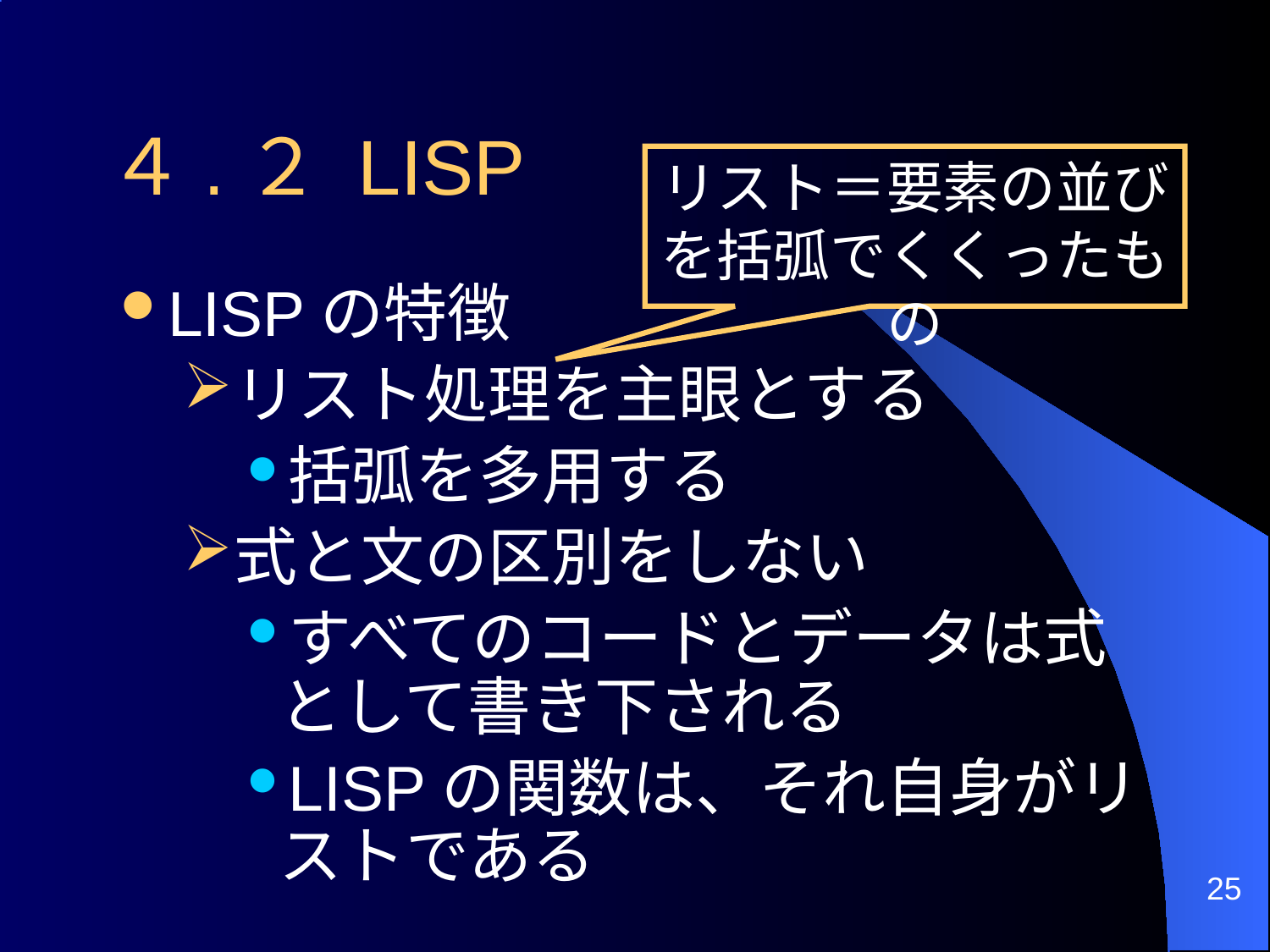

# ４.２ LISP
リスト＝要素の並びを括弧でくくったもの
LISPの特徴
リスト処理を主眼とする
括弧を多用する
式と文の区別をしない
すべてのコードとデータは式として書き下される
LISPの関数は、それ自身がリストである
25